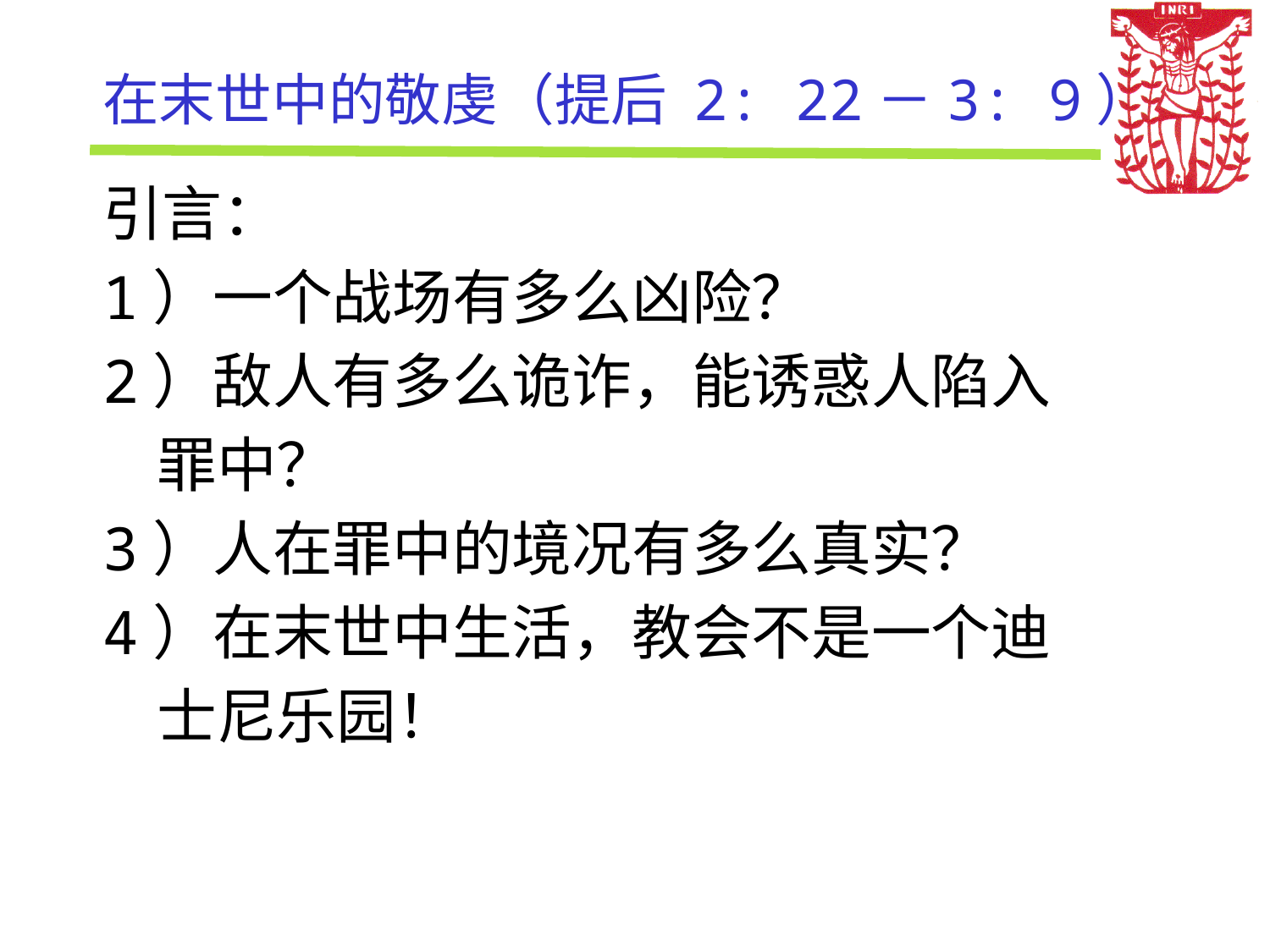

# 在末世中的敬虔（提后 2: 22－3: 9）
引言：
1）一个战场有多么凶险？
2）敌人有多么诡诈，能诱惑人陷入
   罪中？
3）人在罪中的境况有多么真实？
4）在末世中生活，教会不是一个迪
   士尼乐园！